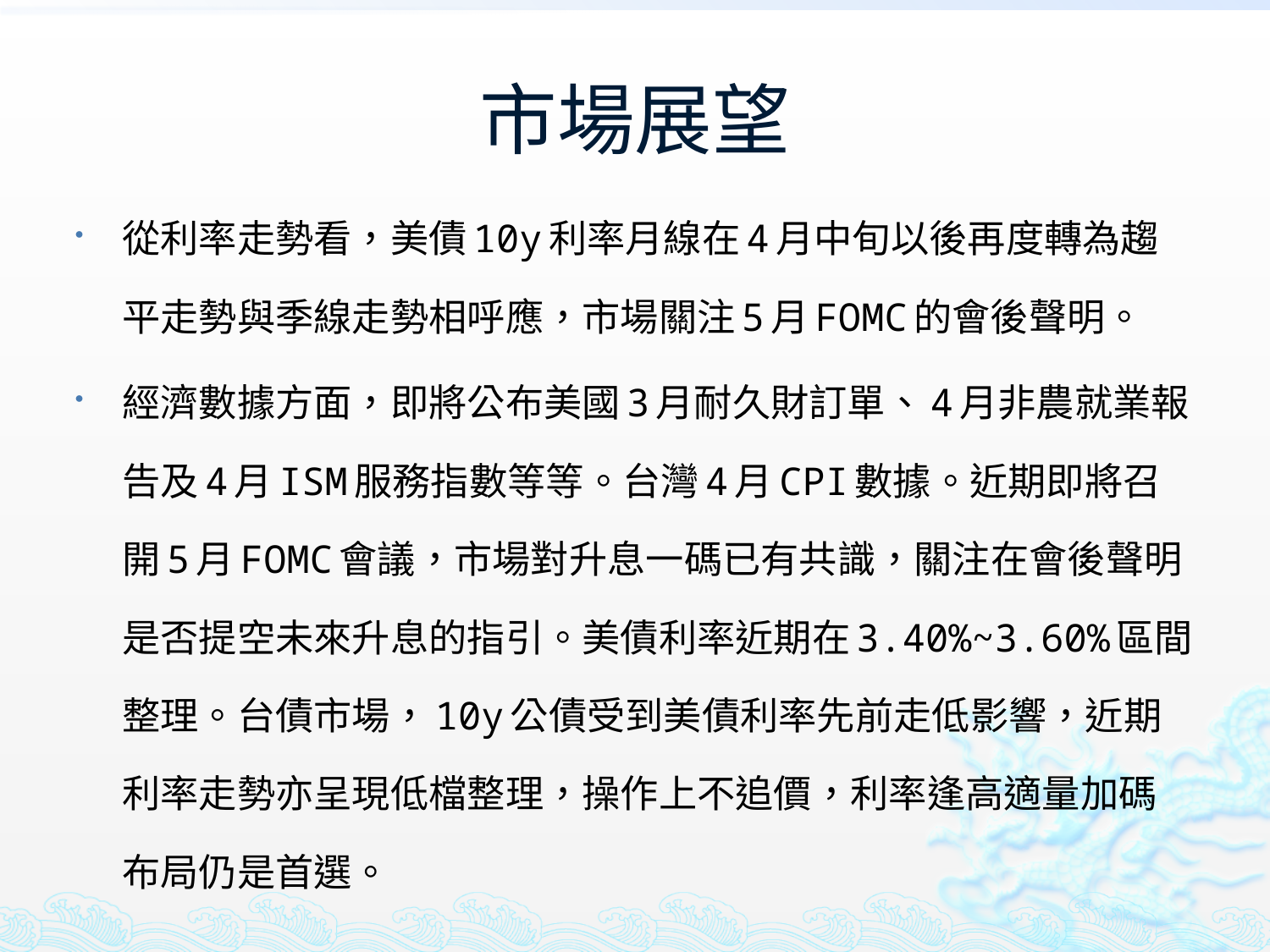

# 市場展望
從利率走勢看，美債10y利率月線在4月中旬以後再度轉為趨平走勢與季線走勢相呼應，市場關注5月FOMC的會後聲明。
經濟數據方面，即將公布美國3月耐久財訂單、4月非農就業報告及4月ISM服務指數等等。台灣4月CPI數據。近期即將召開5月FOMC會議，市場對升息一碼已有共識，關注在會後聲明是否提空未來升息的指引。美債利率近期在3.40%~3.60%區間整理。台債市場，10y公債受到美債利率先前走低影響，近期利率走勢亦呈現低檔整理，操作上不追價，利率逢高適量加碼布局仍是首選。